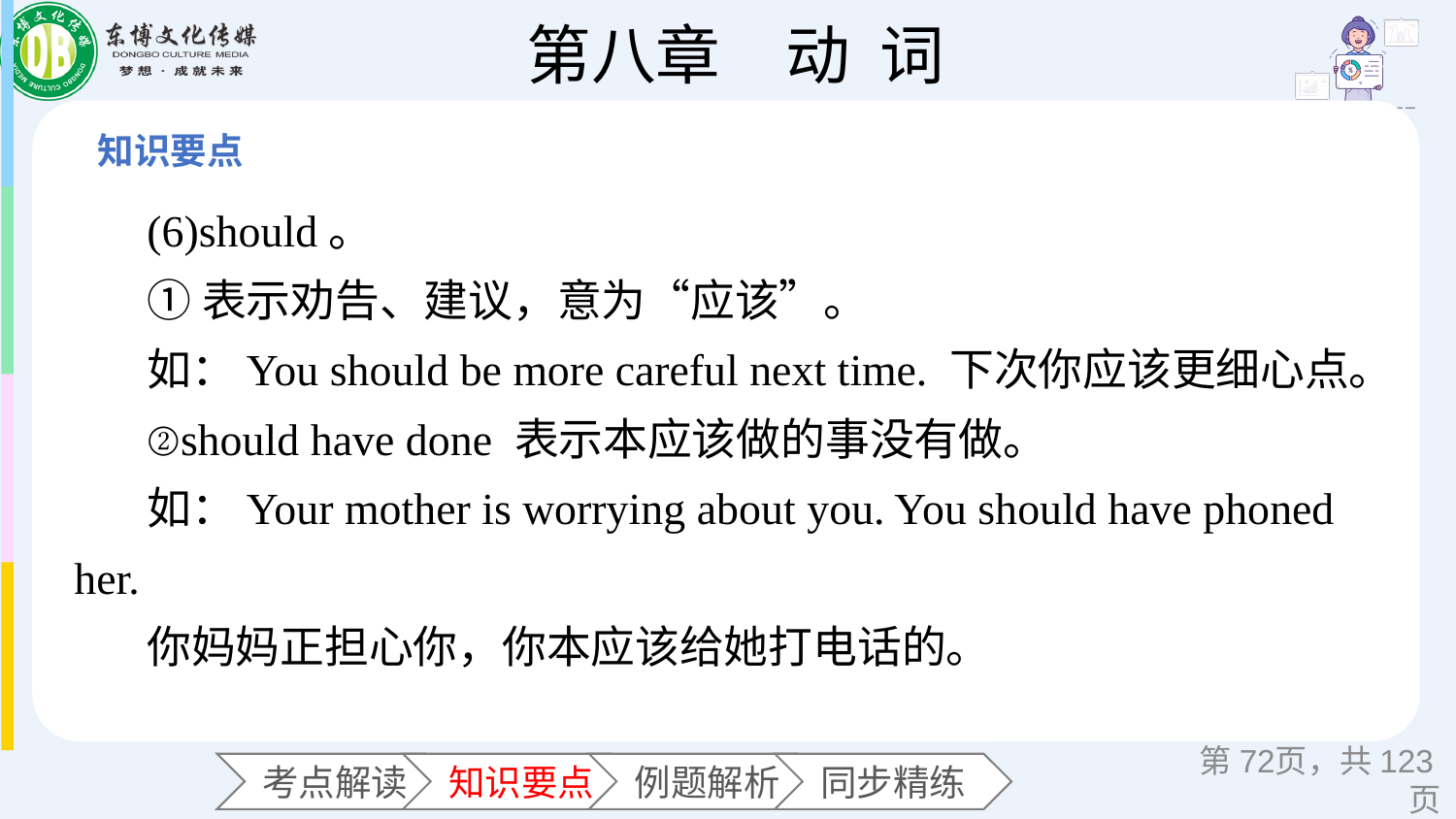

(6)should。
①表示劝告、建议，意为“应该”。
如：You should be more careful next time. 下次你应该更细心点。
②should have done 表示本应该做的事没有做。
如：Your mother is worrying about you. You should have phoned her.
你妈妈正担心你，你本应该给她打电话的。
第72页，共123页